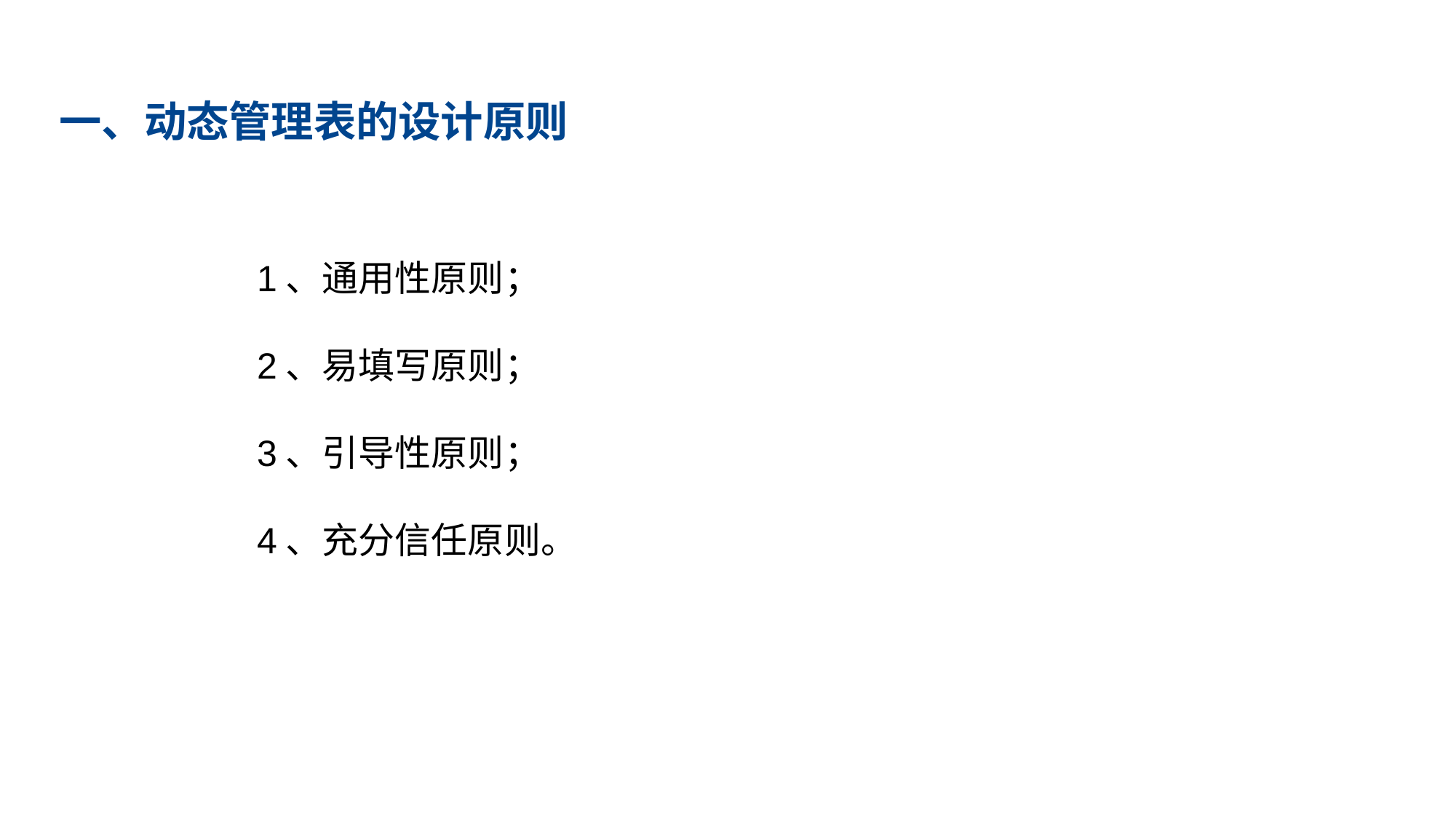

一、动态管理表的设计原则
1、通用性原则；

2、易填写原则；

3、引导性原则；

4、充分信任原则。